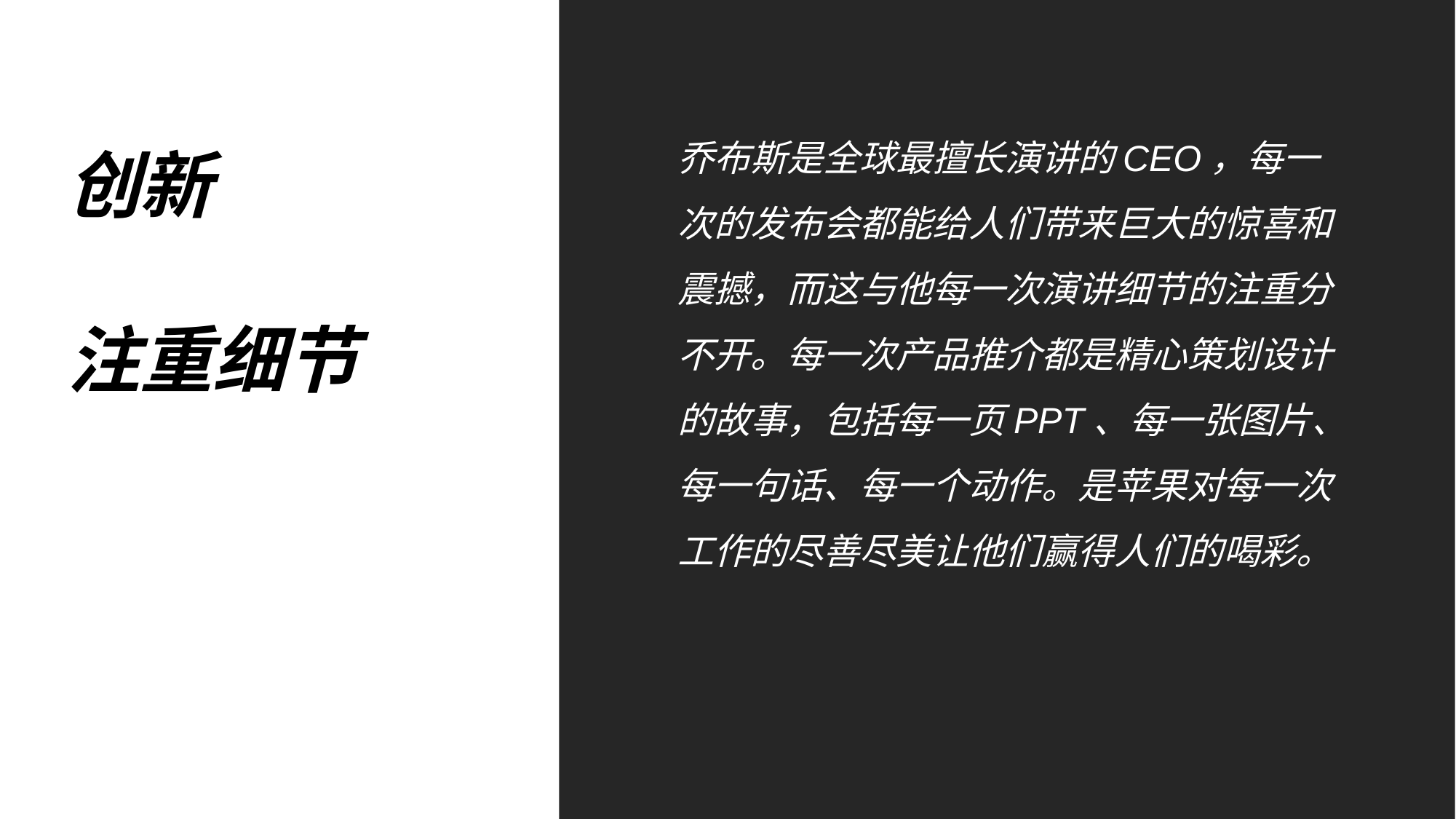

乔布斯是全球最擅长演讲的CEO，每一次的发布会都能给人们带来巨大的惊喜和震撼，而这与他每一次演讲细节的注重分不开。每一次产品推介都是精心策划设计的故事，包括每一页PPT、每一张图片、每一句话、每一个动作。是苹果对每一次工作的尽善尽美让他们赢得人们的喝彩。
创新

注重细节